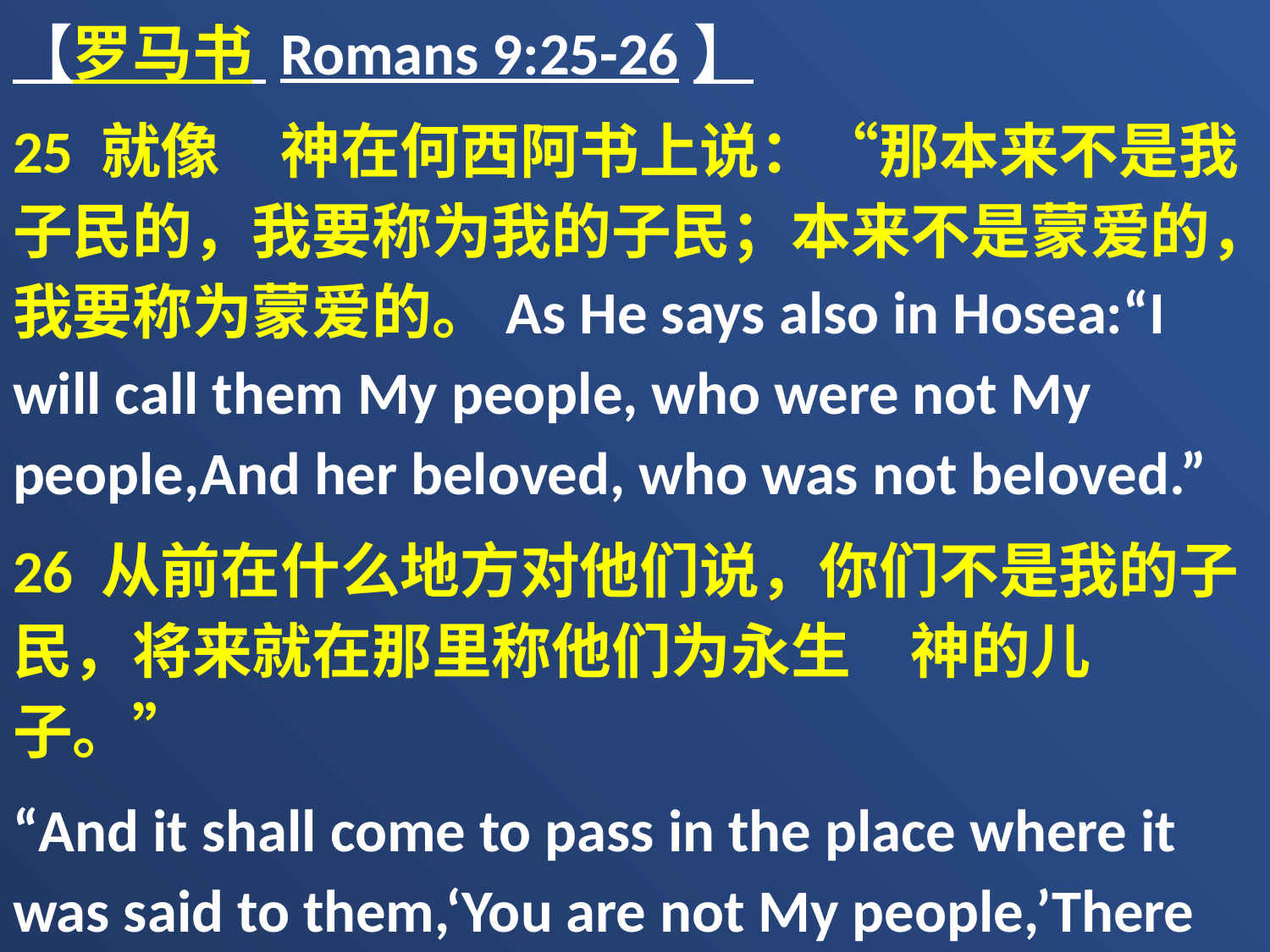

【罗马书 Romans 9:25-26】
25 就像　神在何西阿书上说：“那本来不是我子民的，我要称为我的子民；本来不是蒙爱的，我要称为蒙爱的。As He says also in Hosea:“I will call them My people, who were not My people,And her beloved, who was not beloved.”
26 从前在什么地方对他们说，你们不是我的子民，将来就在那里称他们为永生　神的儿子。”
“And it shall come to pass in the place where it was said to them,‘You are not My people,’There they shall be called sons of the living God.”